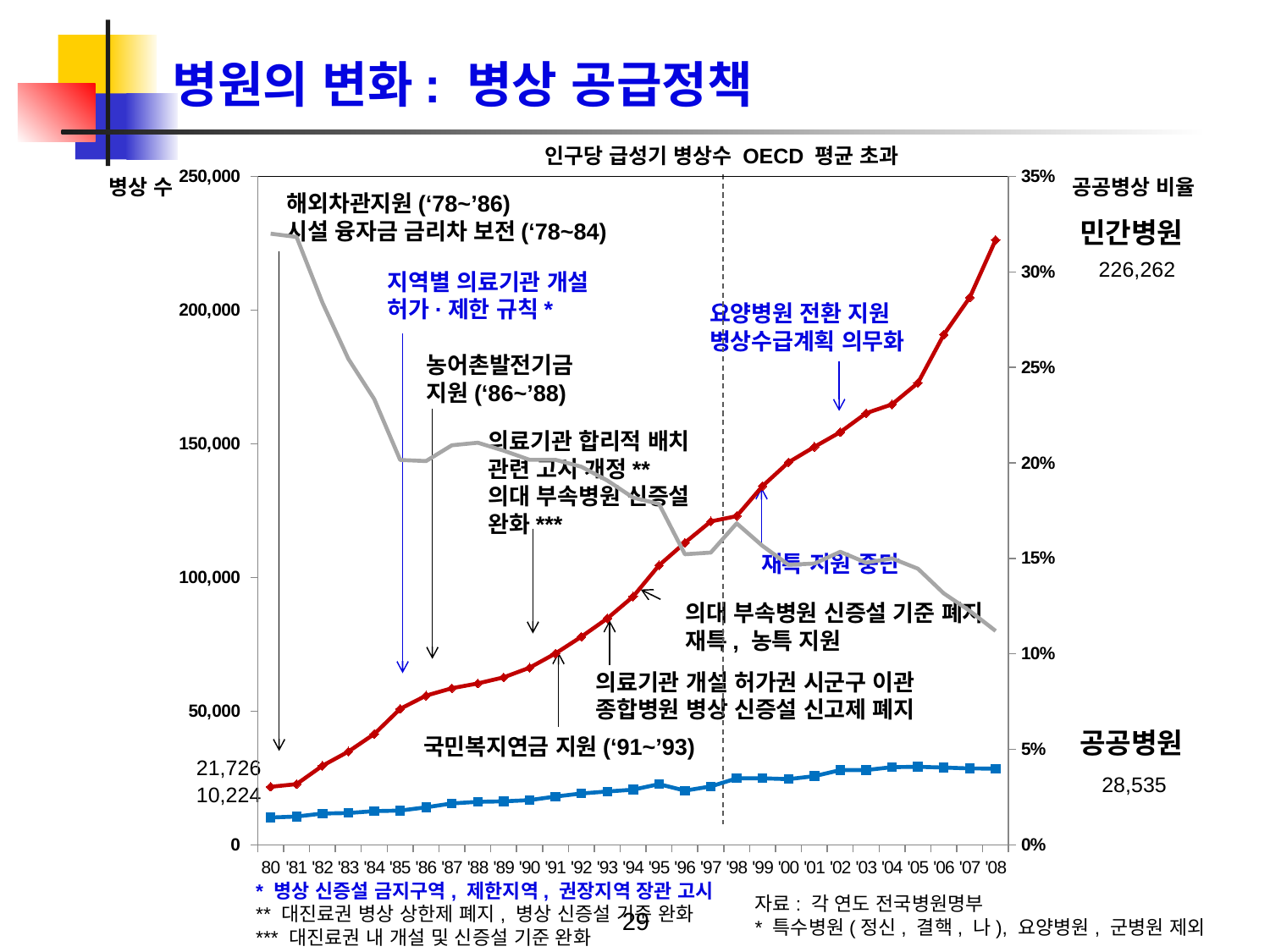

# 병원의 변화: 병상 공급정책
인구당 급성기 병상수 OECD 평균 초과

### Chart

| Category | 공공 | 민간 | 공공병상 비율 |
|---|---|---|---|
| 80 | 10224.0 | 21726.0 | 0.320000000000003 |
| '81 | 10605.0 | 22711.0 | 0.31831552407252073 |
| '82 | 11730.0 | 29589.0 | 0.28388876787919193 |
| '83 | 11907.0 | 34887.0 | 0.2544556994486473 |
| '84 | 12619.0 | 41453.0 | 0.23337401982541797 |
| '85 | 12838.0 | 50860.0 | 0.20154478947533908 |
| '86 | 14040.0 | 55818.0 | 0.20097912909044074 |
| '87 | 15500.0 | 58578.0 | 0.20923891033775224 |
| '88 | 16101.0 | 60365.0 | 0.2105641723118772 |
| '89 | 16292.0 | 62642.0 | 0.20640028378138964 |
| '90 | 16731.0 | 66254.0 | 0.20161474965355167 |
| '91 | 18077.0 | 71577.0 | 0.20163071363240903 |
| '92 | 19219.0 | 77849.0 | 0.19799521984588264 |
| '93 | 19960.0 | 84654.0 | 0.19079664289674444 |
| '94 | 20640.0 | 92876.0 | 0.18182458860424963 |
| '95 | 22718.0 | 104524.0 | 0.1785416764904688 |
| '96 | 20277.0 | 112998.0 | 0.15214406302757474 |
| '97 | 21859.0 | 120965.0 | 0.15304850725368285 |
| '98 | 24889.0 | 122956.0 | 0.16834522641956104 |
| '99 | 24904.0 | 134225.0 | 0.15650195753131327 |
| '00 | 24590.0 | 143075.0 | 0.14666149762920141 |
| '01 | 25712.0 | 148853.0 | 0.14729183971586698 |
| '02 | 27973.0 | 154340.0 | 0.15343392956070234 |
| '03 | 27992.0 | 161444.0 | 0.14776494436115767 |
| '04 | 29067.0 | 164751.0 | 0.14997059096678328 |
| '05 | 29203.0 | 172783.0 | 0.14457932728010853 |
| '06 | 28928.0 | 190849.0 | 0.13162432829640955 |
| '07 | 28576.0 | 204712.0 | 0.1224923699461612 |
| '08 | 28535.0 | 226262.0 | 0.11199111449506848 |
병상 수
공공병상 비율
해외차관지원(‘78~’86)
시설 융자금 금리차 보전(‘78~84)
민간병원
226,262
지역별 의료기관 개설
허가·제한 규칙*
요양병원 전환 지원
병상수급계획 의무화
농어촌발전기금
지원(‘86~’88)
의료기관 합리적 배치
관련 고시 개정**
의대 부속병원 신증설
완화***

재특 지원 중단
의대 부속병원 신증설 기준 폐지
재특, 농특 지원
의료기관 개설 허가권 시군구 이관
종합병원 병상 신증설 신고제 폐지
공공병원
국민복지연금 지원(‘91~’93)
21,726
28,535
10,224
* 병상 신증설 금지구역, 제한지역, 권장지역 장관 고시
** 대진료권 병상 상한제 폐지, 병상 신증설 기준 완화
*** 대진료권 내 개설 및 신증설 기준 완화
자료: 각 연도 전국병원명부
* 특수병원(정신, 결핵, 나), 요양병원, 군병원 제외
29